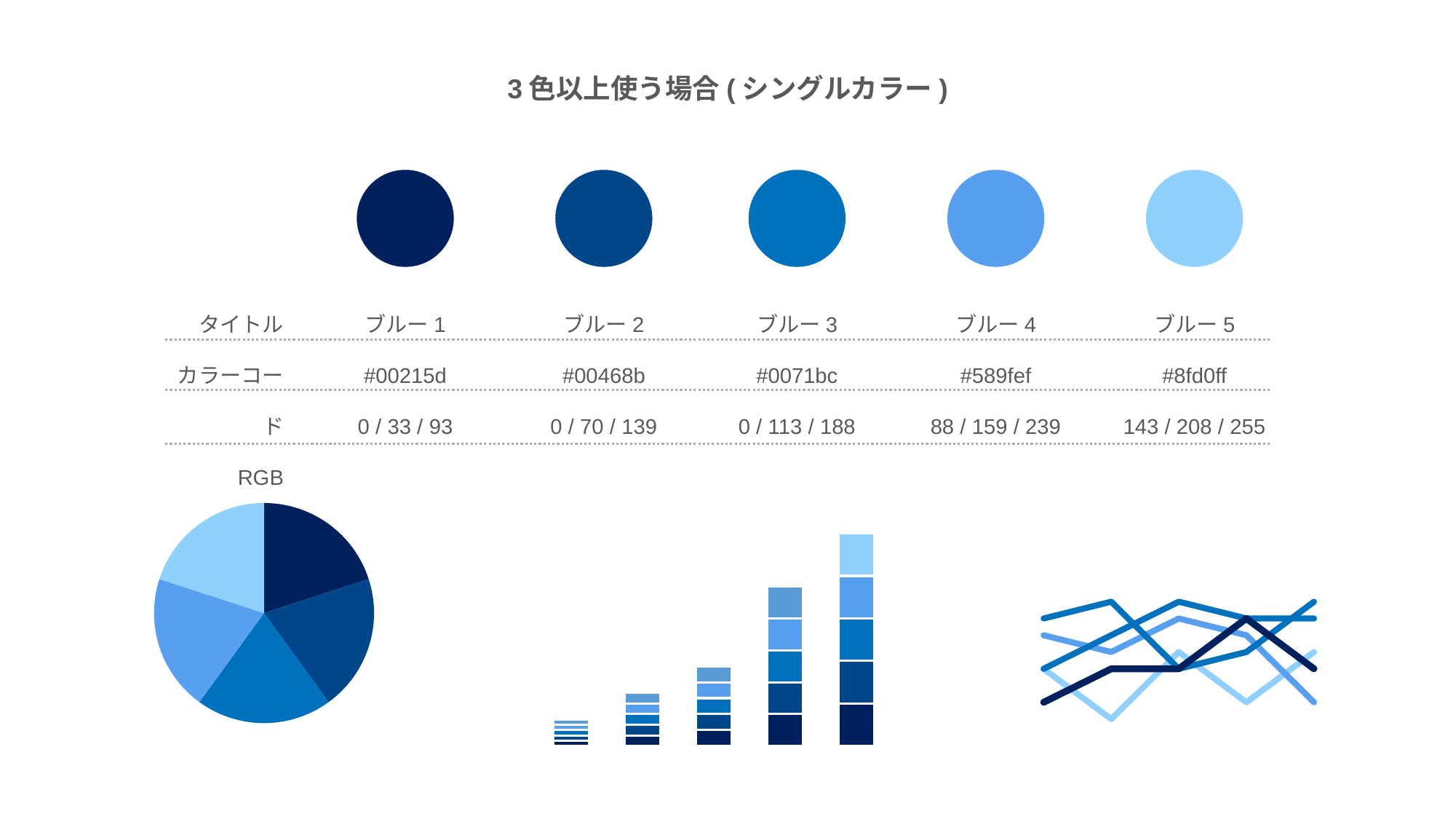

3色以上使う場合(シングルカラー)

タイトル
カラーコード
RGB
ブルー1
#00215d
0 / 33 / 93
ブルー2
#00468b
0 / 70 / 139
ブルー3
#0071bc
0 / 113 / 188
ブルー4
#589fef
88 / 159 / 239
ブルー5
#8fd0ff
143 / 208 / 255

### Chart

| Category | 1 | 2 | 3 | 4 | 5 |
|---|---|---|---|---|---|
| 1 | 5.0 | 5.0 | 5.0 | 5.0 | 5.0 |
| 2 | 10.0 | 10.0 | 10.0 | 10.0 | 10.0 |
| 3 | 15.0 | 15.0 | 15.0 | 15.0 | 15.0 |
| 4 | 30.0 | 30.0 | 30.0 | 30.0 | 30.0 |
| 5 | 40.0 | 40.0 | 40.0 | 40.0 | 40.0 |

### Chart

| Category | カラー比率 |
|---|---|
| 1 | 20.0 |
| 2 | 20.0 |
| 3 | 20.0 |
| 4 | 20.0 |
| 5 | 20.0 |

### Chart

| Category | 列1 | 列2 | 列3 | 列4 | 列5 |
|---|---|---|---|---|---|
| 1 | 5.0 | 7.0 | 5.0 | 8.0 | 3.0 |
| 2 | 2.0 | 6.0 | 7.0 | 9.0 | 5.0 |
| 3 | 6.0 | 8.0 | 9.0 | 5.0 | 5.0 |
| 4 | 3.0 | 7.0 | 8.0 | 6.0 | 8.0 |
| 5 | 6.0 | 3.0 | 8.0 | 9.0 | 5.0 |